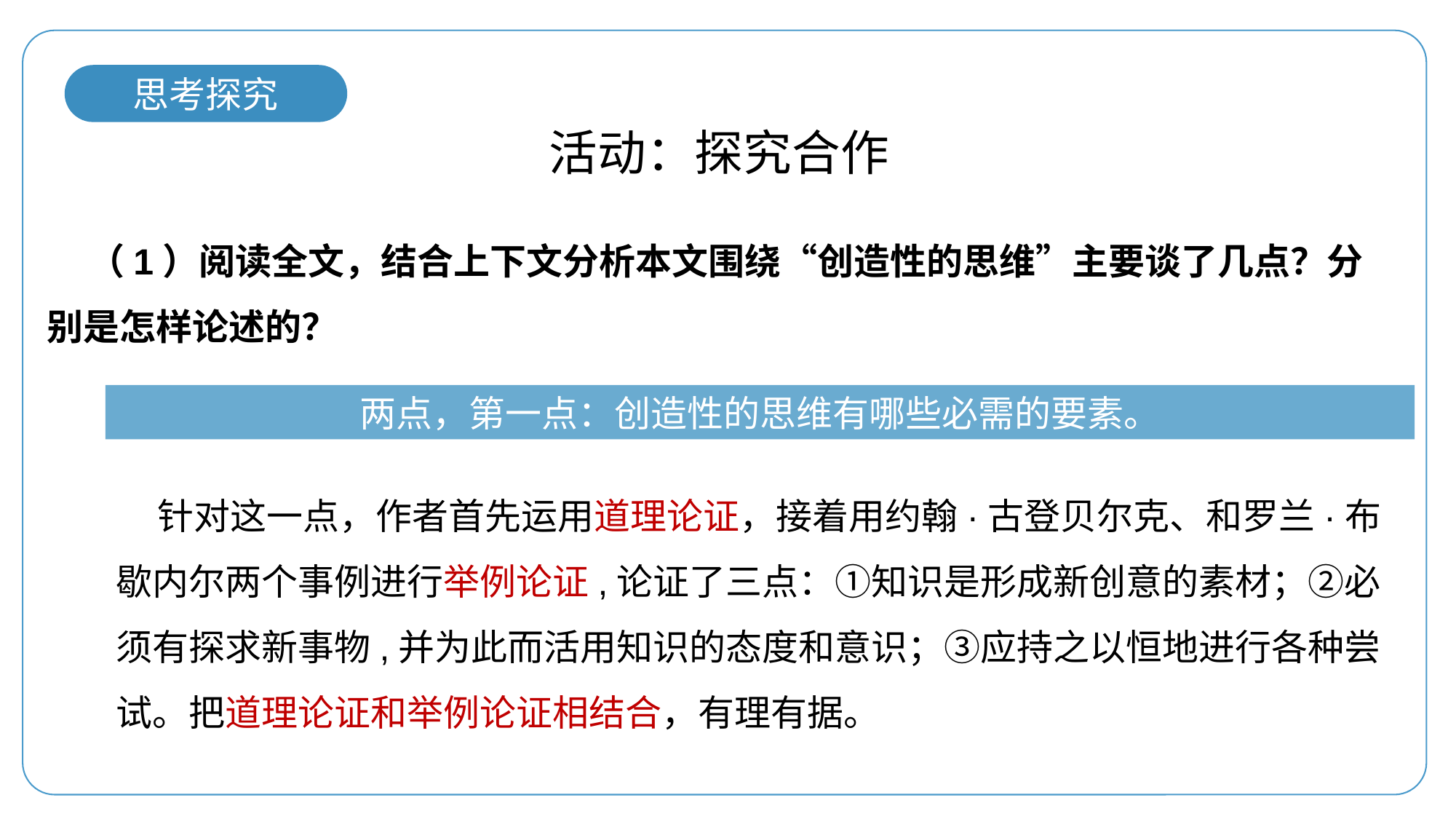

思考探究
活动：探究合作
    （1）阅读全文，结合上下文分析本文围绕“创造性的思维”主要谈了几点？分别是怎样论述的？
两点，第一点：创造性的思维有哪些必需的要素。
    针对这一点，作者首先运用道理论证，接着用约翰·古登贝尔克、和罗兰·布歇内尔两个事例进行举例论证,论证了三点：①知识是形成新创意的素材；②必须有探求新事物,并为此而活用知识的态度和意识；③应持之以恒地进行各种尝试。把道理论证和举例论证相结合，有理有据。